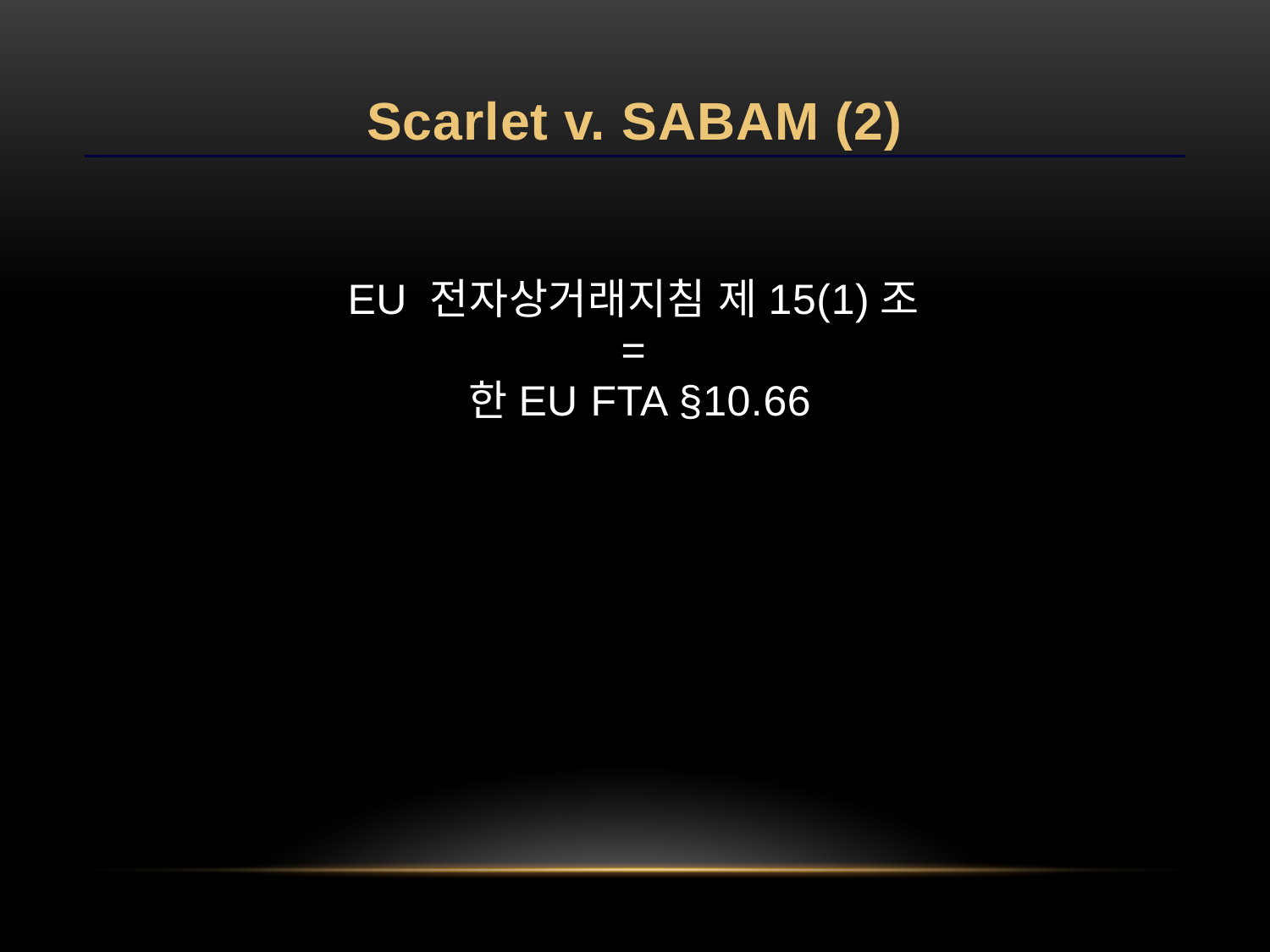

# Scarlet v. SABAM (2)

EU 전자상거래지침 제15(1)조
=
한EU FTA §10.66